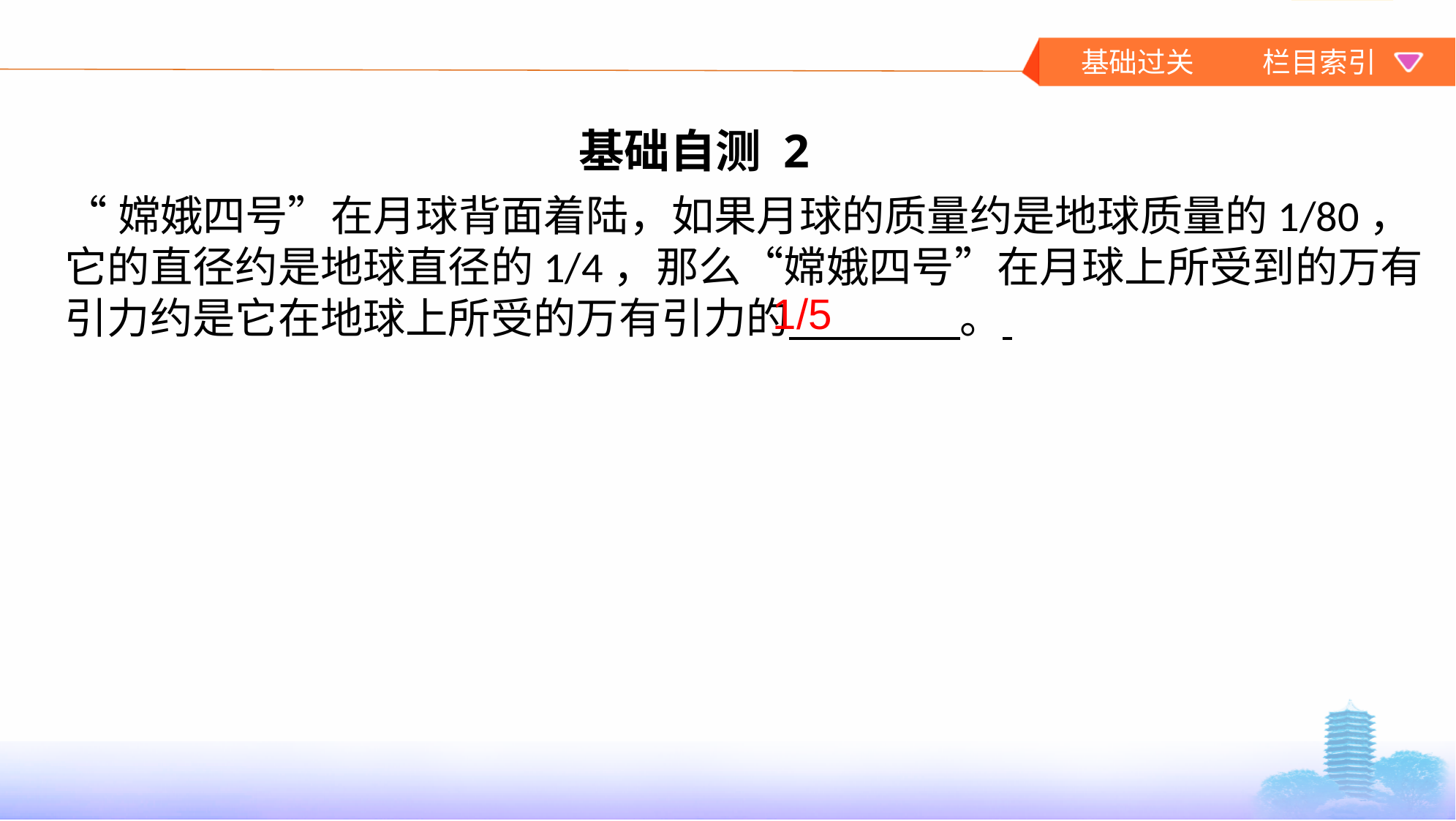

基础自测 2
“嫦娥四号”在月球背面着陆，如果月球的质量约是地球质量的1/80，它的直径约是地球直径的1/4，那么“嫦娥四号”在月球上所受到的万有引力约是它在地球上所受的万有引力的                  。
1/5